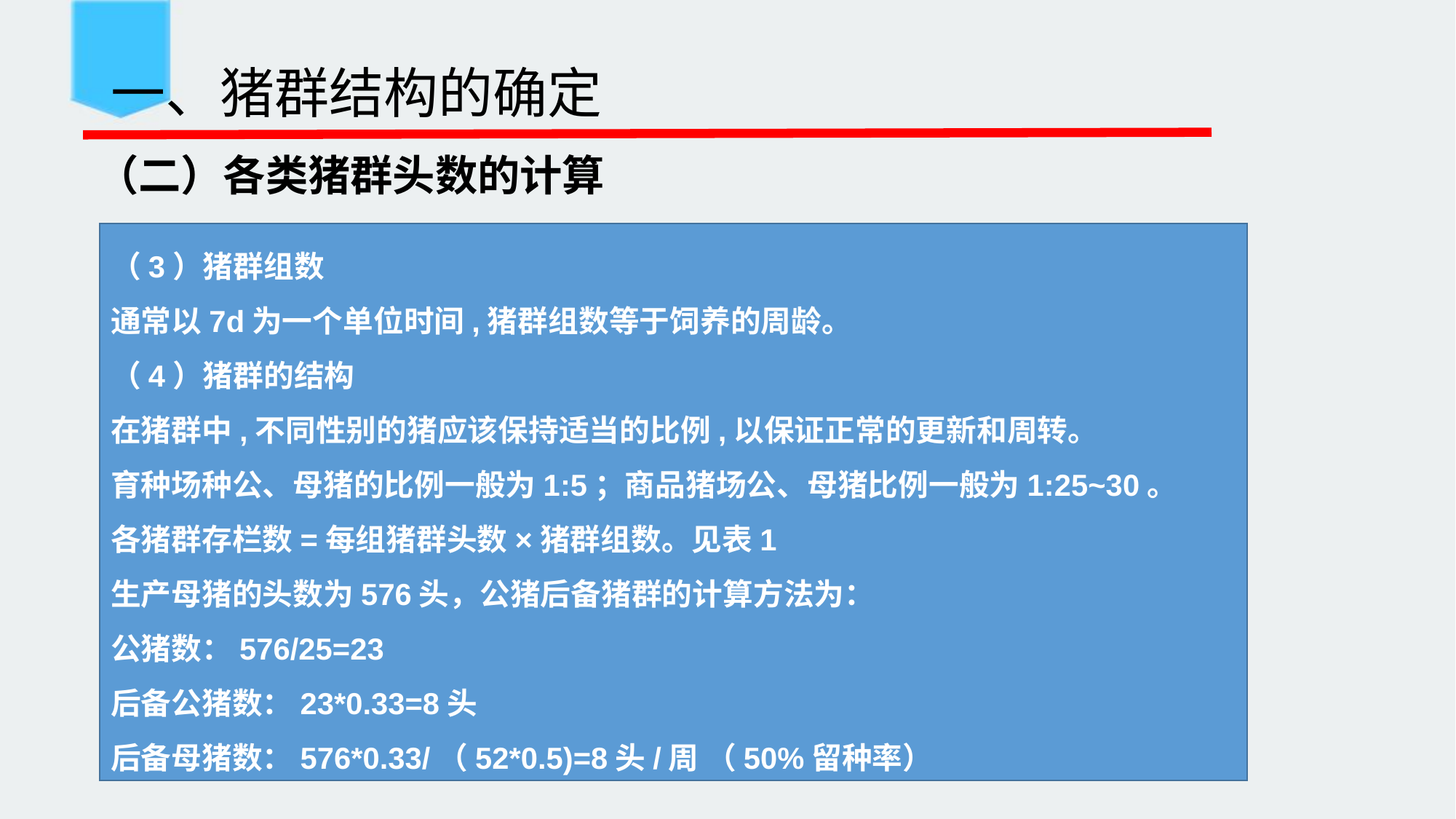

# 一、猪群结构的确定
（二）各类猪群头数的计算
（3）猪群组数
通常以7d为一个单位时间,猪群组数等于饲养的周龄。
（4）猪群的结构
在猪群中,不同性别的猪应该保持适当的比例,以保证正常的更新和周转。
育种场种公、母猪的比例一般为1:5；商品猪场公、母猪比例一般为1:25~30。
各猪群存栏数=每组猪群头数×猪群组数。见表1
生产母猪的头数为576头，公猪后备猪群的计算方法为：
公猪数：576/25=23
后备公猪数：23*0.33=8头
后备母猪数：576*0.33/（52*0.5)=8头/周 （50%留种率）